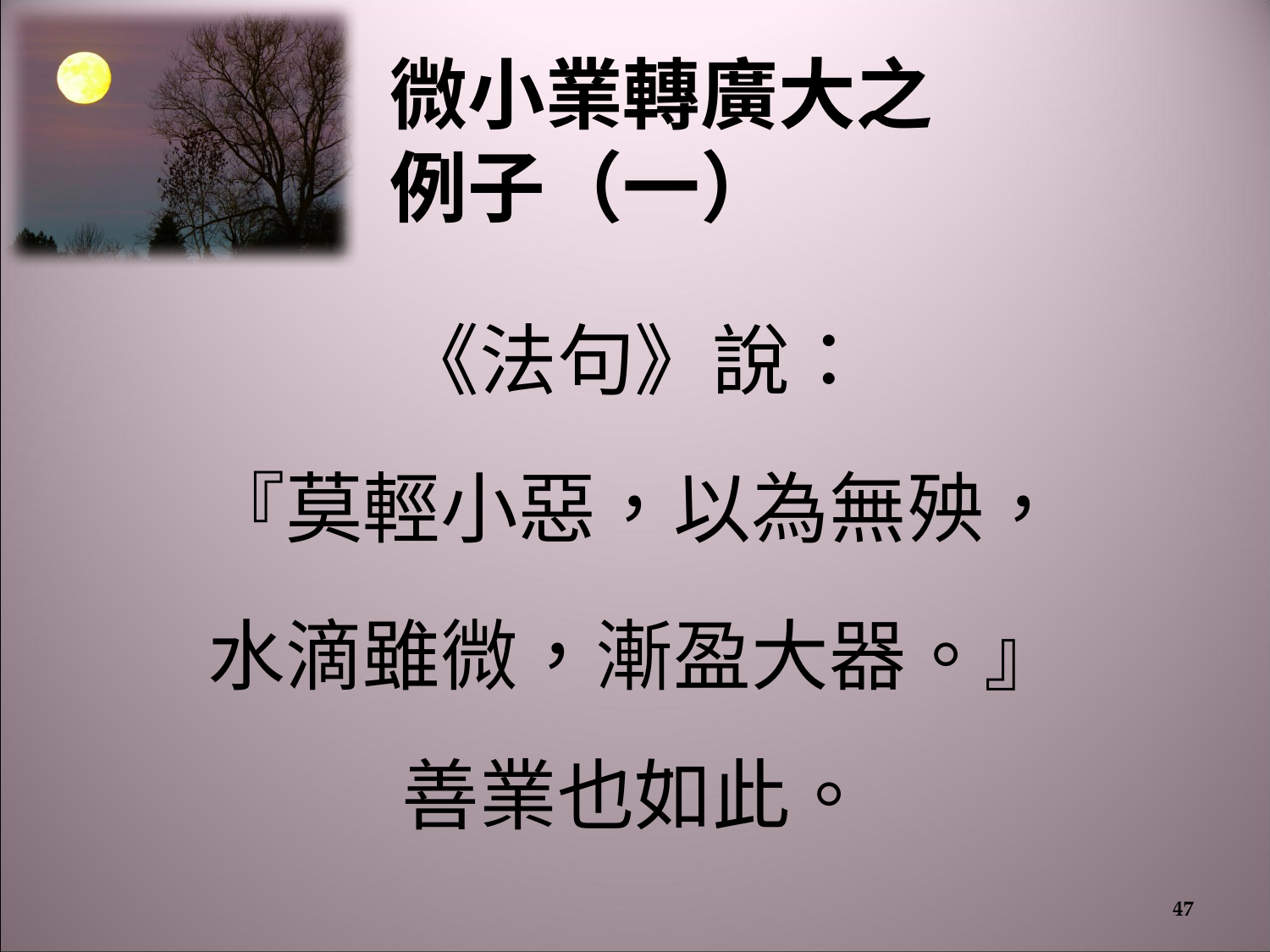

# 微小業轉廣大之 例子（一）
《法句》說：
『莫輕小惡，以為無殃，
水滴雖微，漸盈大器。』
善業也如此。
47